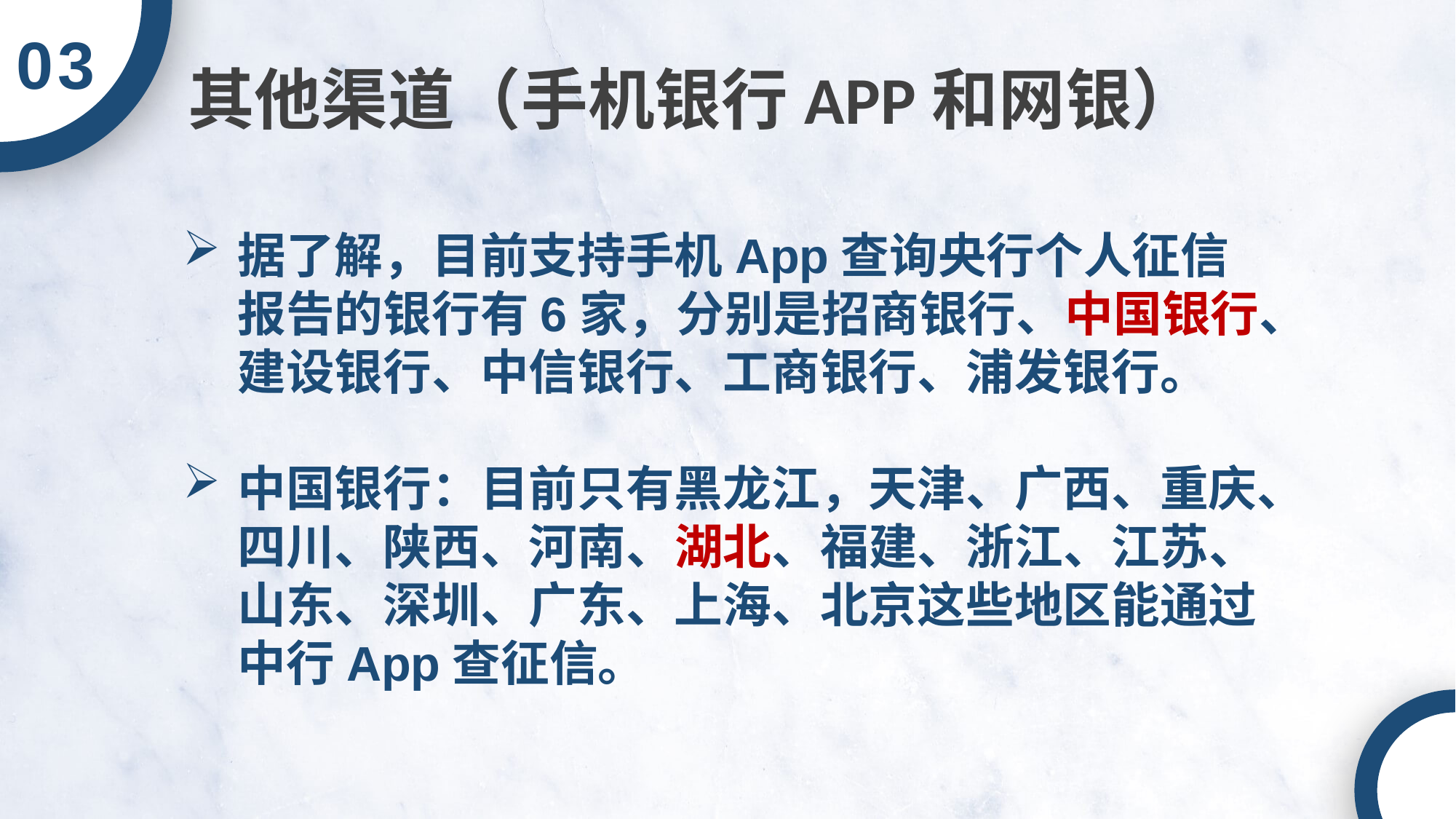

03
其他渠道（手机银行APP和网银）
据了解，目前支持手机App查询央行个人征信报告的银行有6家，分别是招商银行、中国银行、建设银行、中信银行、工商银行、浦发银行。

中国银行：目前只有黑龙江，天津、广西、重庆、四川、陕西、河南、湖北、福建、浙江、江苏、山东、深圳、广东、上海、北京这些地区能通过中行App查征信。